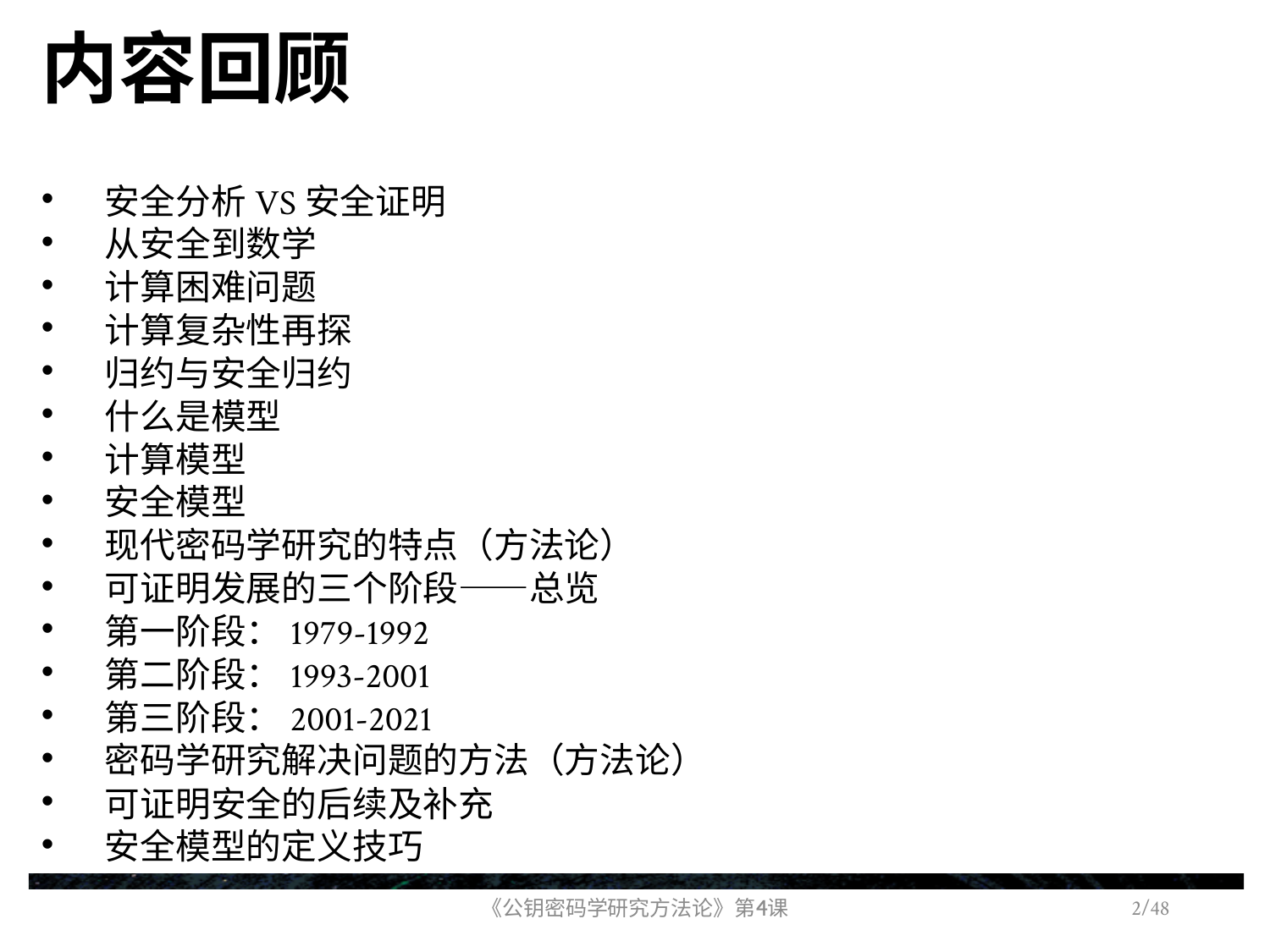

# 内容回顾
安全分析VS安全证明
从安全到数学
计算困难问题
计算复杂性再探
归约与安全归约
什么是模型
计算模型
安全模型
现代密码学研究的特点（方法论）
可证明发展的三个阶段——总览
第一阶段：1979-1992
第二阶段：1993-2001
第三阶段：2001-2021
密码学研究解决问题的方法（方法论）
可证明安全的后续及补充
安全模型的定义技巧
《公钥密码学研究方法论》第4课
2/48